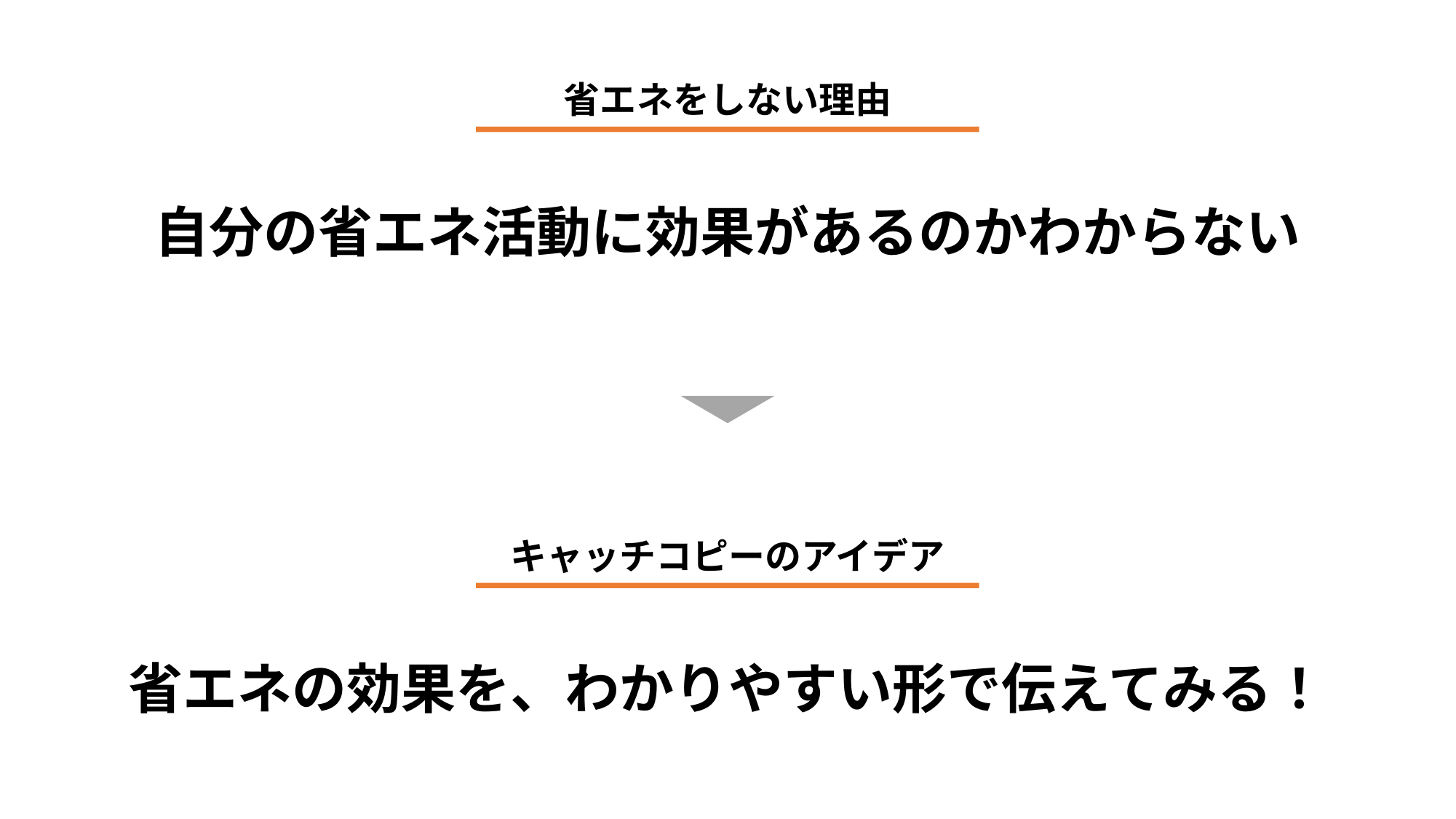

省エネをしない理由

自分の省エネ活動に効果があるのかわからない

キャッチコピーのアイデア

省エネの効果を、わかりやすい形で伝えてみる！